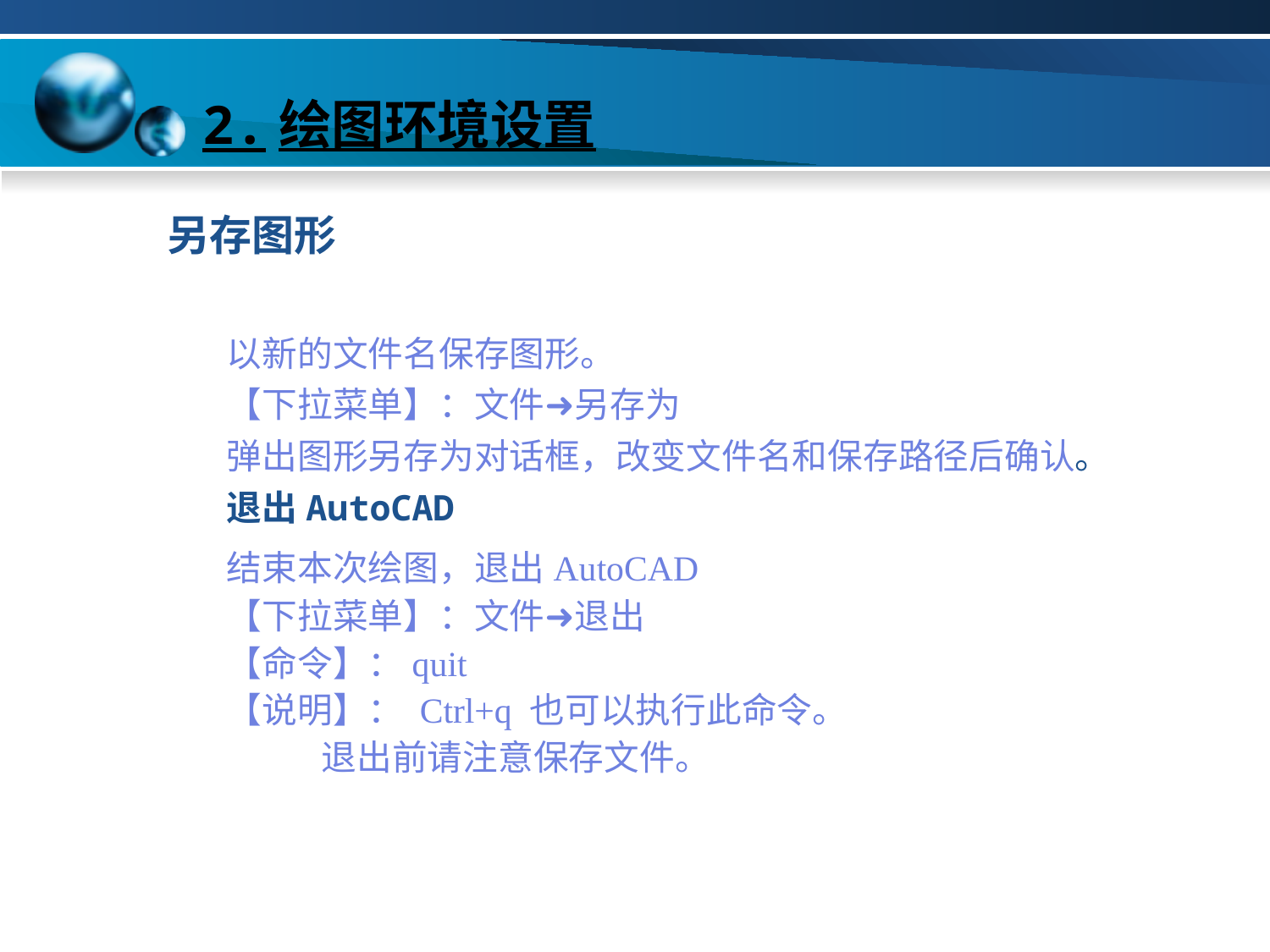

# 2.绘图环境设置
 另存图形
以新的文件名保存图形。
【下拉菜单】：文件➜另存为
弹出图形另存为对话框，改变文件名和保存路径后确认。
退出AutoCAD
结束本次绘图，退出AutoCAD
【下拉菜单】：文件➜退出
【命令】：quit
【说明】： Ctrl+q 也可以执行此命令。
           退出前请注意保存文件。